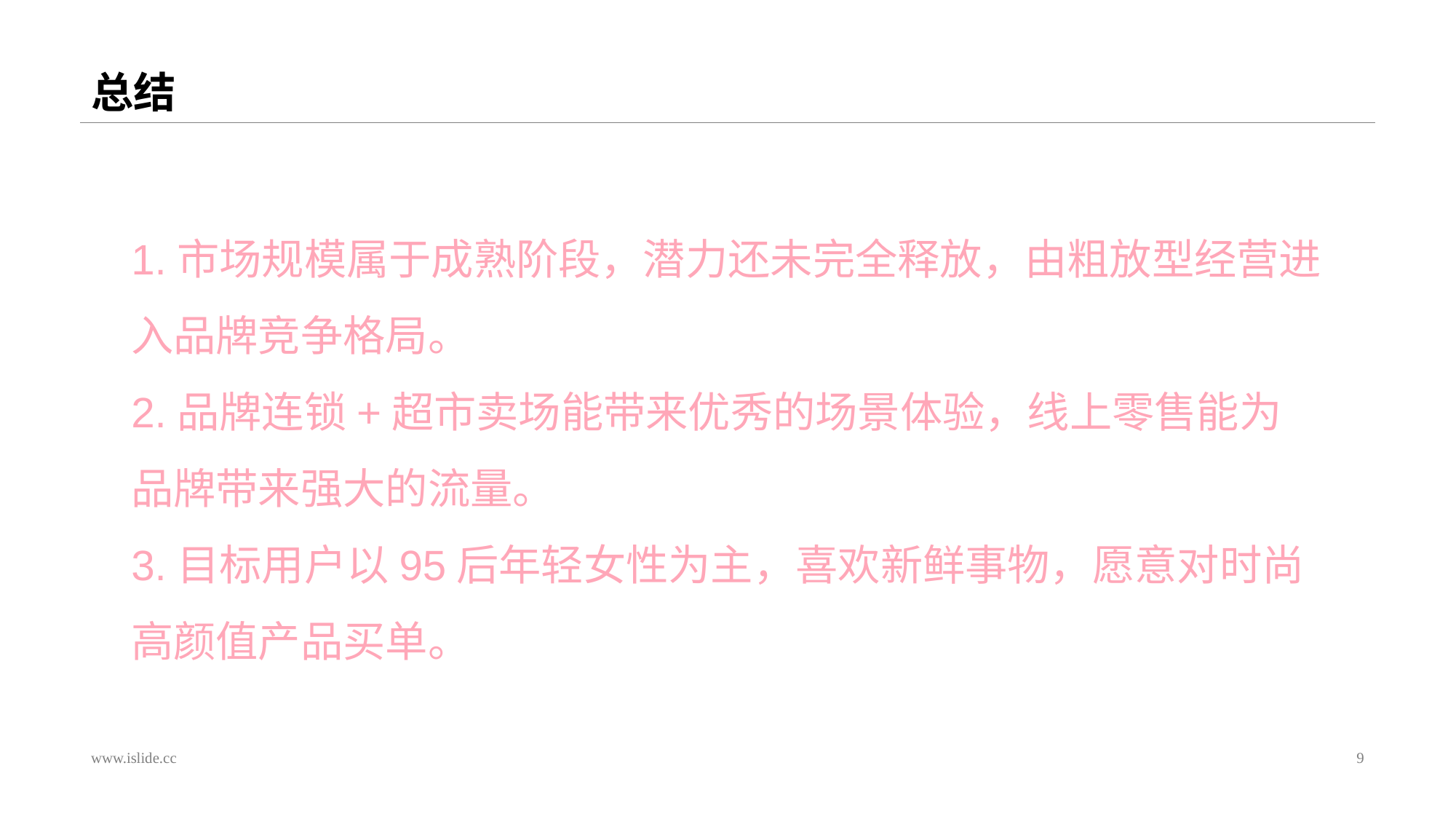

# 总结
1.市场规模属于成熟阶段，潜力还未完全释放，由粗放型经营进入品牌竞争格局。
2.品牌连锁+超市卖场能带来优秀的场景体验，线上零售能为品牌带来强大的流量。
3.目标用户以95后年轻女性为主，喜欢新鲜事物，愿意对时尚高颜值产品买单。
www.islide.cc
9